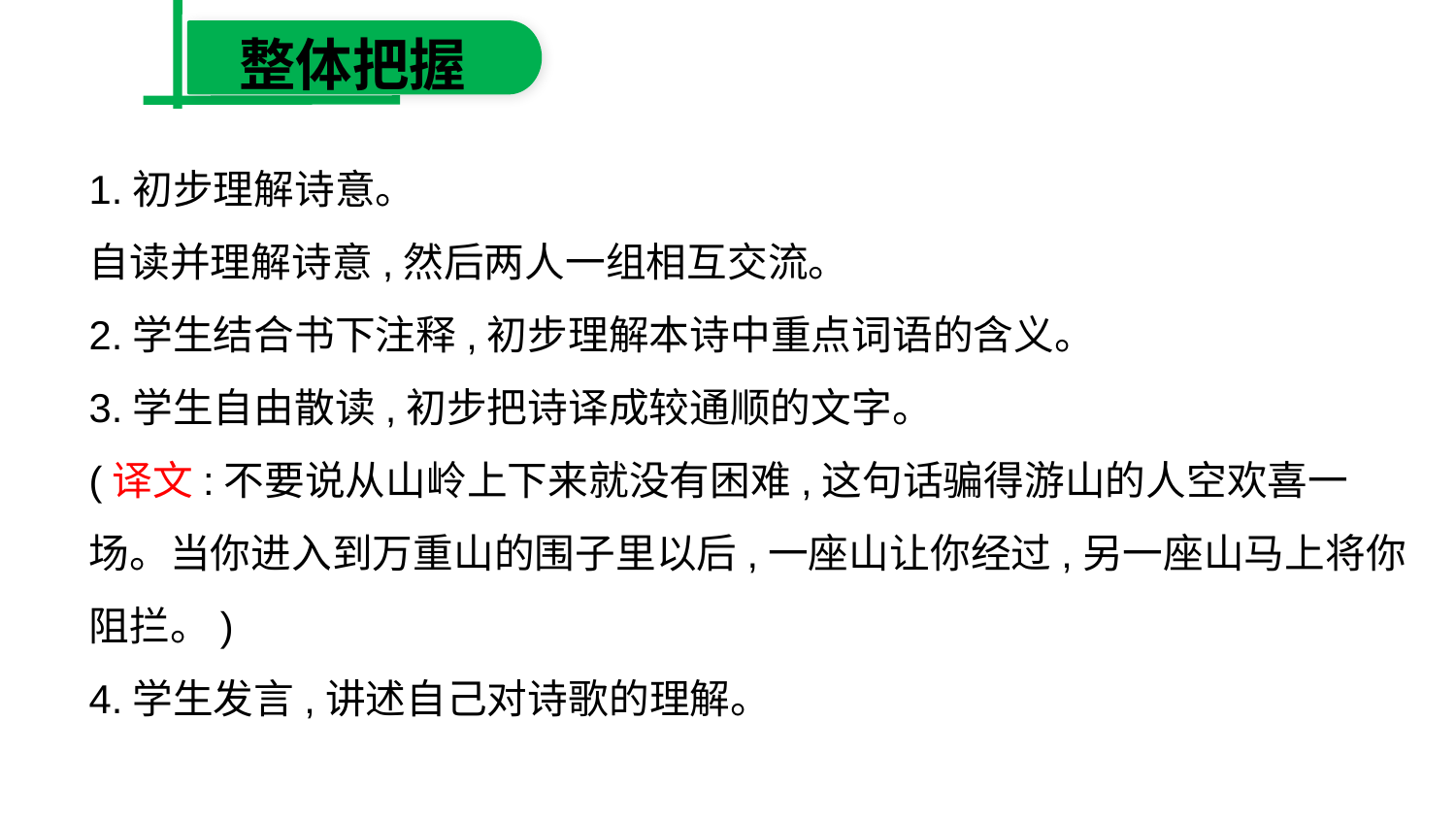

整体把握
1.初步理解诗意。
自读并理解诗意,然后两人一组相互交流。
2.学生结合书下注释,初步理解本诗中重点词语的含义。
3.学生自由散读,初步把诗译成较通顺的文字。
(译文:不要说从山岭上下来就没有困难,这句话骗得游山的人空欢喜一场。当你进入到万重山的围子里以后,一座山让你经过,另一座山马上将你阻拦。)
4.学生发言,讲述自己对诗歌的理解。